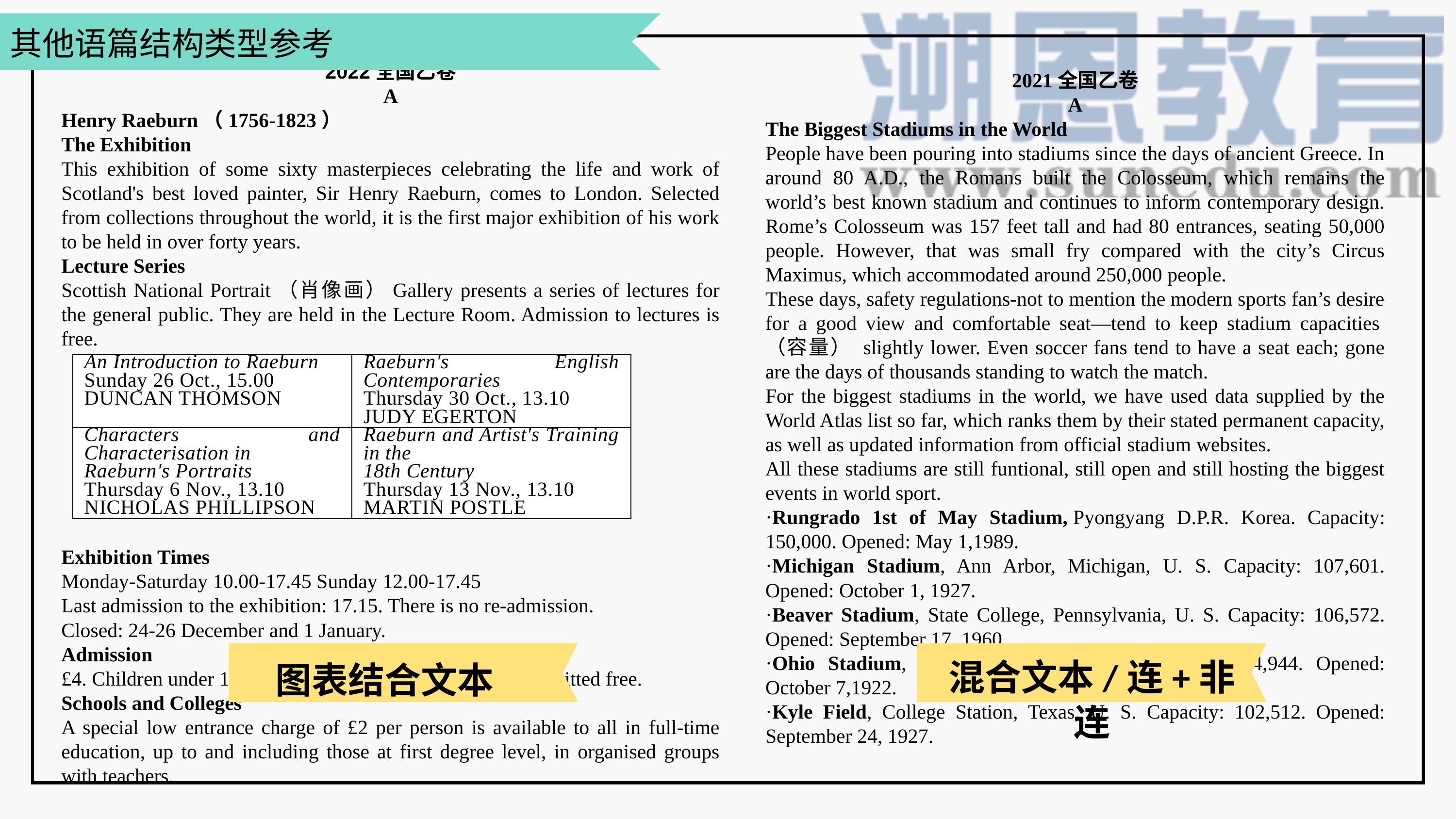

其他语篇结构类型参考

2022全国乙卷
A
Henry Raeburn（1756-1823）
The Exhibition
This exhibition of some sixty masterpieces celebrating the life and work of Scotland's best loved painter, Sir Henry Raeburn, comes to London. Selected from collections throughout the world, it is the first major exhibition of his work to be held in over forty years.
Lecture Series
Scottish National Portrait（肖像画）Gallery presents a series of lectures for the general public. They are held in the Lecture Room. Admission to lectures is free.

Exhibition Times
Monday-Saturday 10.00-17.45 Sunday 12.00-17.45
Last admission to the exhibition: 17.15. There is no re-admission.
Closed: 24-26 December and 1 January.
Admission
£4. Children under 12 years accompanied by an adult are admitted free.
Schools and Colleges
A special low entrance charge of £2 per person is available to all in full-time education, up to and including those at first degree level, in organised groups with teachers.
2021全国乙卷
A
The Biggest Stadiums in the World
People have been pouring into stadiums since the days of ancient Greece. In around 80 A.D., the Romans built the Colosseum, which remains the world’s best known stadium and continues to inform contemporary design. Rome’s Colosseum was 157 feet tall and had 80 entrances, seating 50,000 people. However, that was small fry compared with the city’s Circus Maximus, which accommodated around 250,000 people.
These days, safety regulations-not to mention the modern sports fan’s desire for a good view and comfortable seat—tend to keep stadium capacities（容量） slightly lower. Even soccer fans tend to have a seat each; gone are the days of thousands standing to watch the match.
For the biggest stadiums in the world, we have used data supplied by the World Atlas list so far, which ranks them by their stated permanent capacity, as well as updated information from official stadium websites.
All these stadiums are still funtional, still open and still hosting the biggest events in world sport.
·Rungrado 1st of May Stadium, Pyongyang D.P.R. Korea. Capacity: 150,000. Opened: May 1,1989.
·Michigan Stadium, Ann Arbor, Michigan, U. S. Capacity: 107,601. Opened: October 1, 1927.
·Beaver Stadium, State College, Pennsylvania, U. S. Capacity: 106,572. Opened: September 17, 1960.
·Ohio Stadium, Columbus, Ohio, U. S. Capacity: 104,944. Opened: October 7,1922.
·Kyle Field, College Station, Texas, U. S. Capacity: 102,512. Opened: September 24, 1927.
| An Introduction to Raeburn Sunday 26 Oct., 15.00 DUNCAN THOMSON | Raeburn's English Contemporaries Thursday 30 Oct., 13.10 JUDY EGERTON |
| --- | --- |
| Characters and Characterisation in Raeburn's Portraits Thursday 6 Nov., 13.10 NICHOLAS PHILLIPSON | Raeburn and Artist's Training in the 18th Century Thursday 13 Nov., 13.10 MARTIN POSTLE |

图表结合文本
混合文本/连+非连
图表结合文本